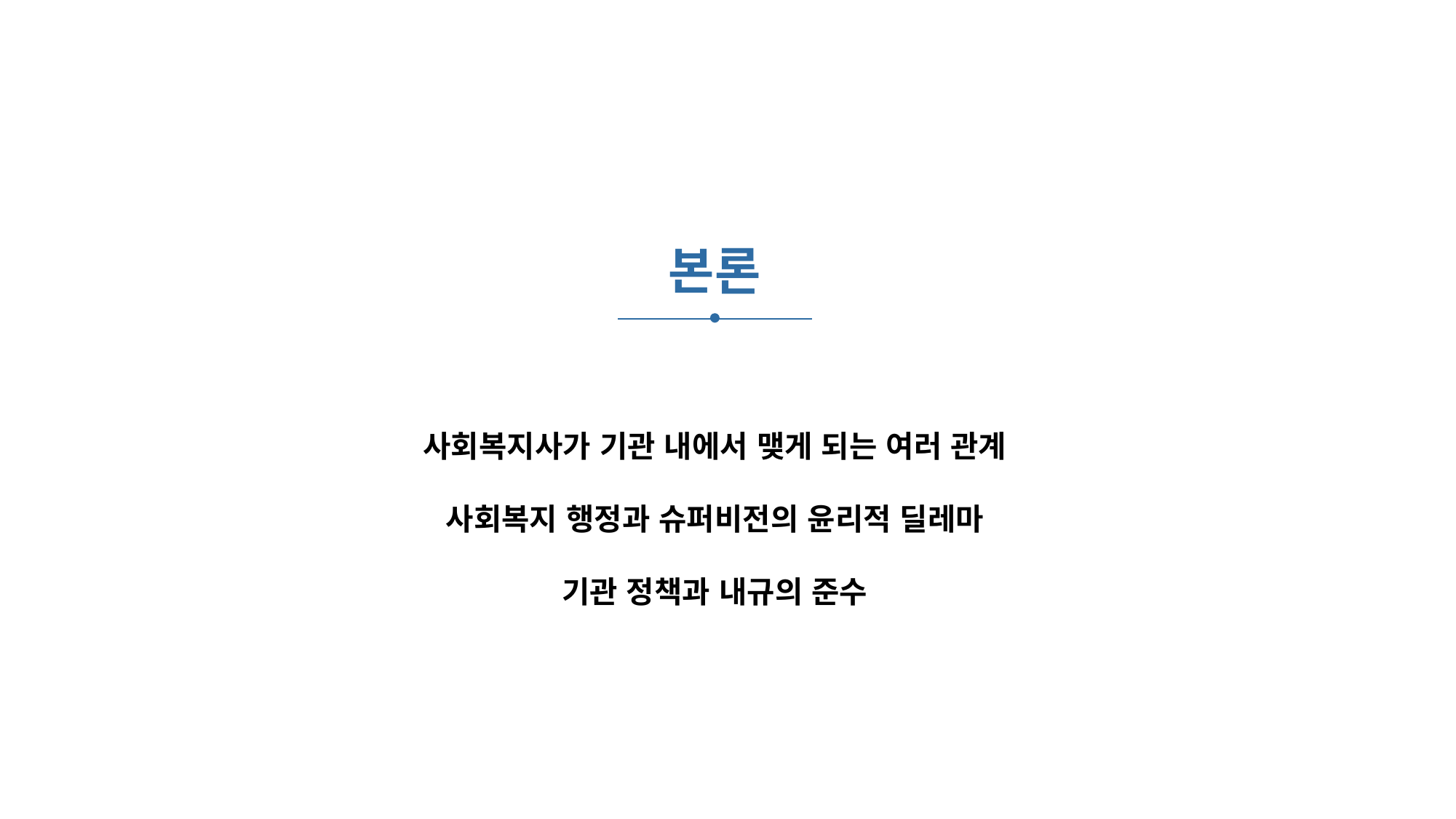

본론

사회복지사가 기관 내에서 맺게 되는 여러 관계

사회복지 행정과 슈퍼비전의 윤리적 딜레마

기관 정책과 내규의 준수